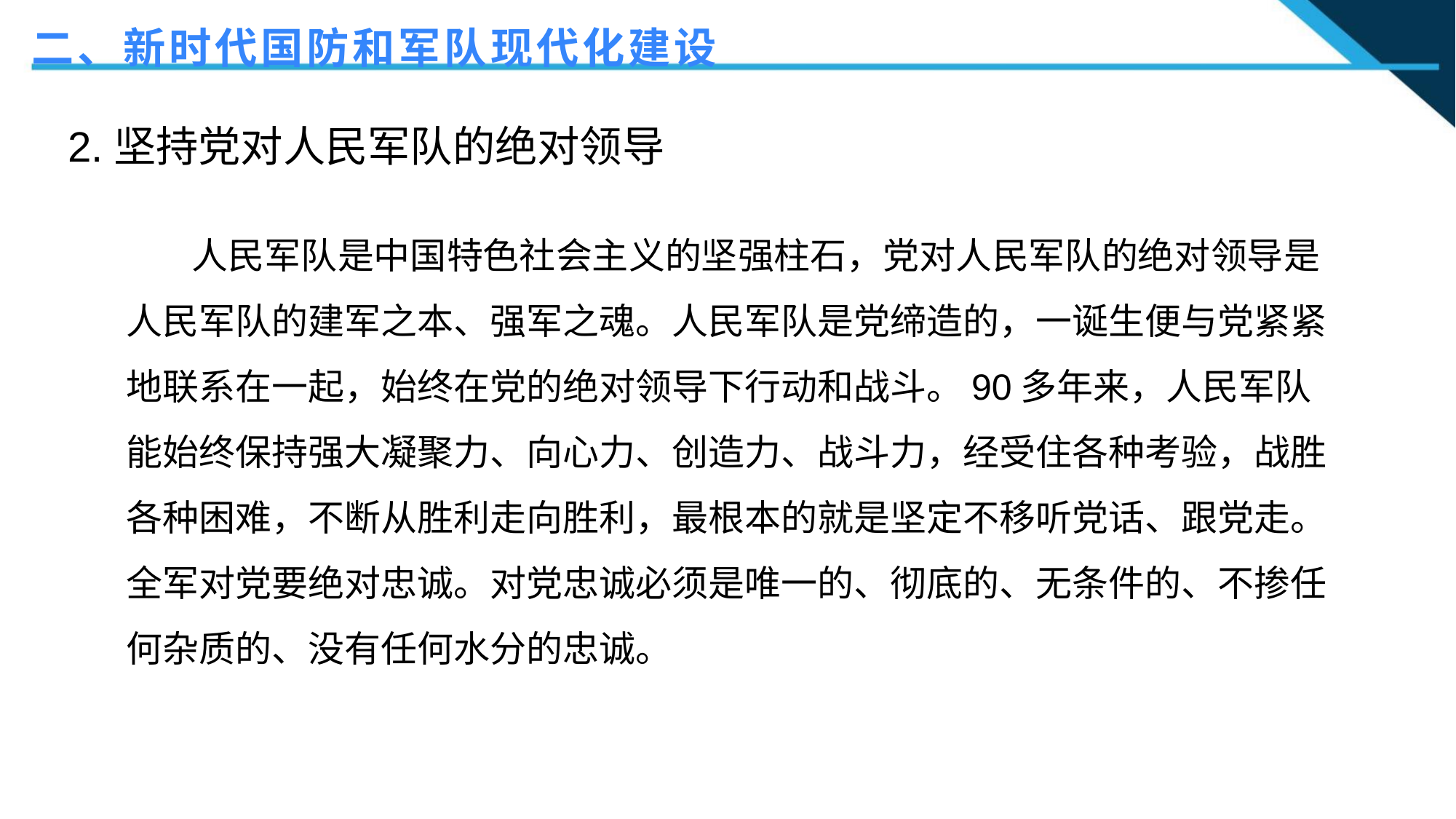

二、新时代国防和军队现代化建设
2.坚持党对人民军队的绝对领导

       人民军队是中国特色社会主义的坚强柱石，党对人民军队的绝对领导是人民军队的建军之本、强军之魂。人民军队是党缔造的，一诞生便与党紧紧地联系在一起，始终在党的绝对领导下行动和战斗。90多年来，人民军队能始终保持强大凝聚力、向心力、创造力、战斗力，经受住各种考验，战胜各种困难，不断从胜利走向胜利，最根本的就是坚定不移听党话、跟党走。全军对党要绝对忠诚。对党忠诚必须是唯一的、彻底的、无条件的、不掺任何杂质的、没有任何水分的忠诚。